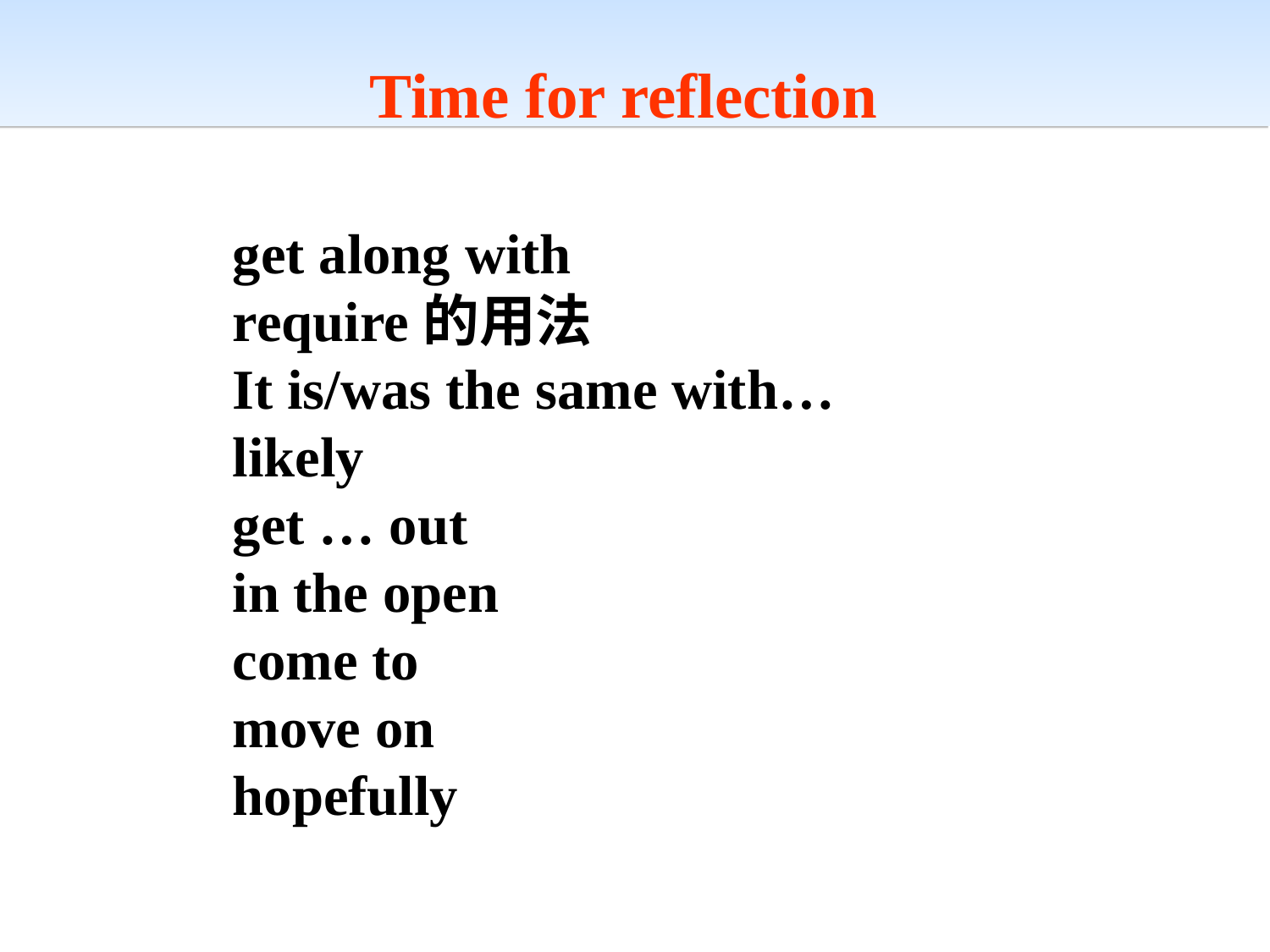

Time for reflection
get along with
require的用法
It is/was the same with…
likely
get … out
in the open
come to
move on
hopefully